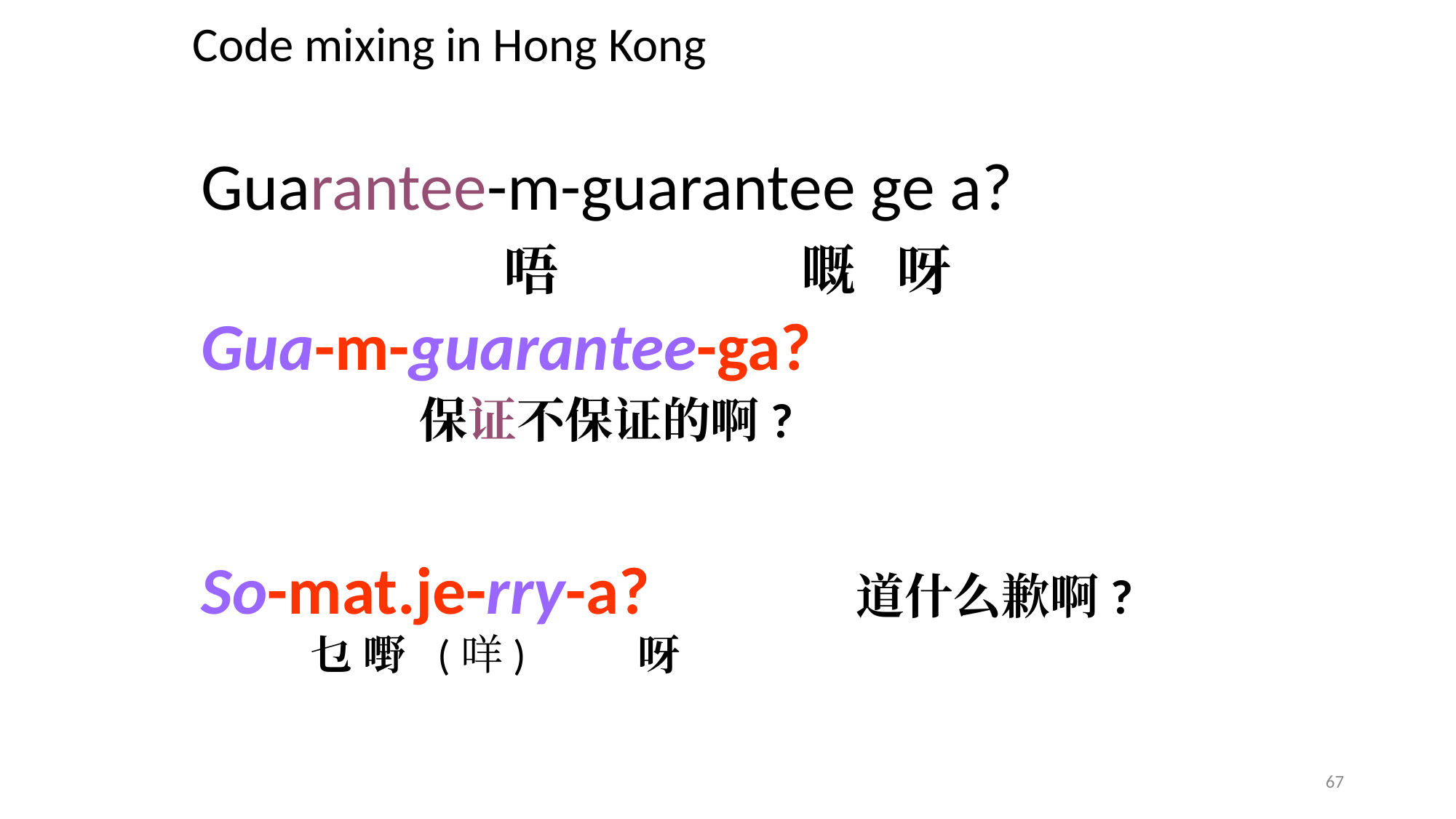

# Code mixing in Hong Kong
Guarantee-m-guarantee ge a?
		    唔 		    嘅   呀
Gua-m-guarantee-ga?
		保证不保证的啊?

So-mat.je-rry-a?		道什么歉啊?
 	乜 嘢  (咩)		呀

67